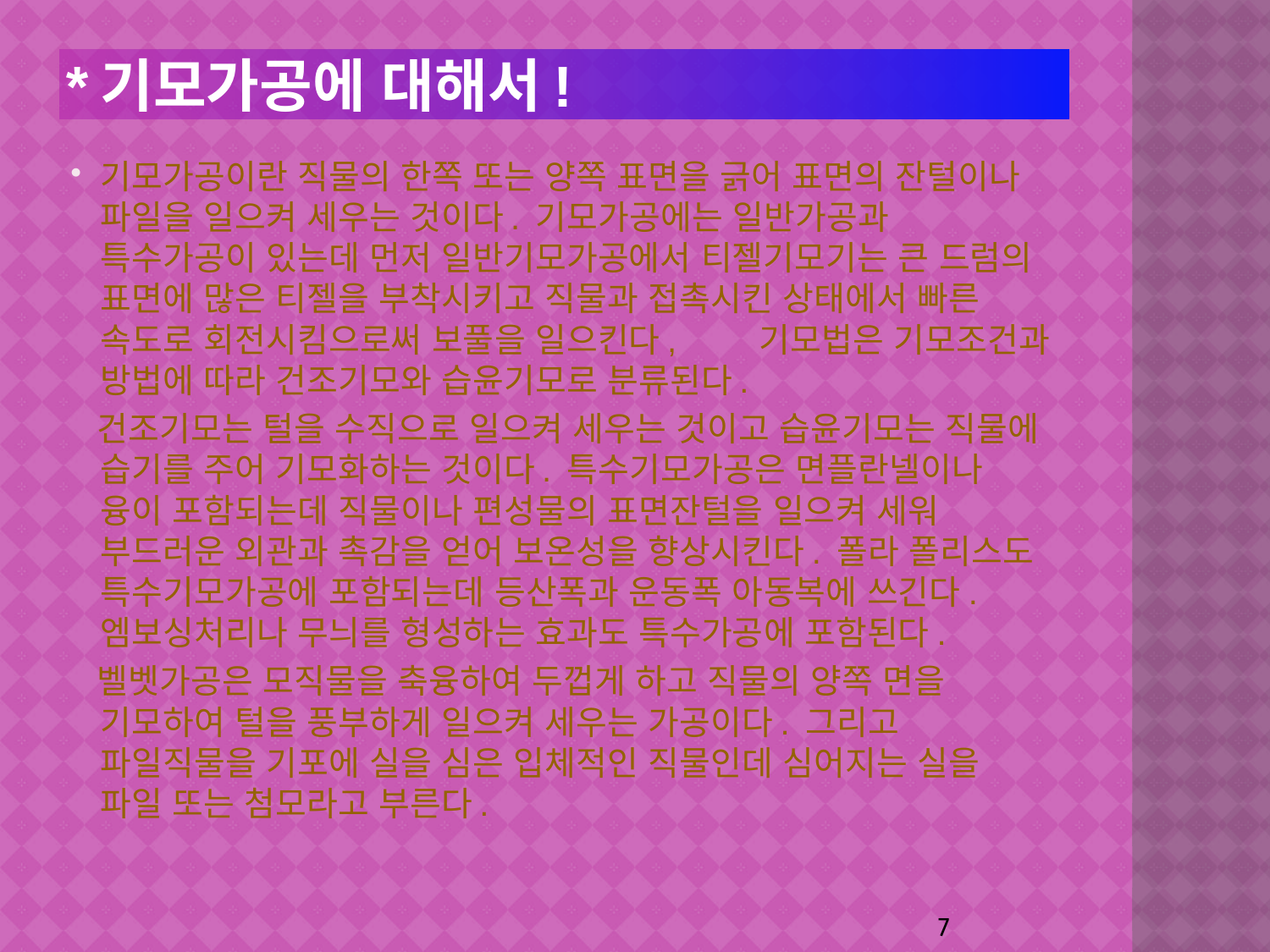

# *기모가공에 대해서!
기모가공이란 직물의 한쪽 또는 양쪽 표면을 긁어 표면의 잔털이나 파일을 일으켜 세우는 것이다. 기모가공에는 일반가공과 특수가공이 있는데 먼저 일반기모가공에서 티젤기모기는 큰 드럼의 표면에 많은 티젤을 부착시키고 직물과 접촉시킨 상태에서 빠른 속도로 회전시킴으로써 보풀을 일으킨다,        기모법은 기모조건과 방법에 따라 건조기모와 습윤기모로 분류된다.
  건조기모는 털을 수직으로 일으켜 세우는 것이고 습윤기모는 직물에 습기를 주어 기모화하는 것이다. 특수기모가공은 면플란넬이나 융이 포함되는데 직물이나 편성물의 표면잔털을 일으켜 세워 부드러운 외관과 촉감을 얻어 보온성을 향상시킨다. 폴라 폴리스도 특수기모가공에 포함되는데 등산폭과 운동폭 아동복에 쓰긴다. 엠보싱처리나 무늬를 형성하는 효과도 특수가공에 포함된다.
  벨벳가공은 모직물을 축융하여 두껍게 하고 직물의 양쪽 면을 기모하여 털을 풍부하게 일으켜 세우는 가공이다. 그리고 파일직물을 기포에 실을 심은 입체적인 직물인데 심어지는 실을 파일 또는 첨모라고 부른다.

7